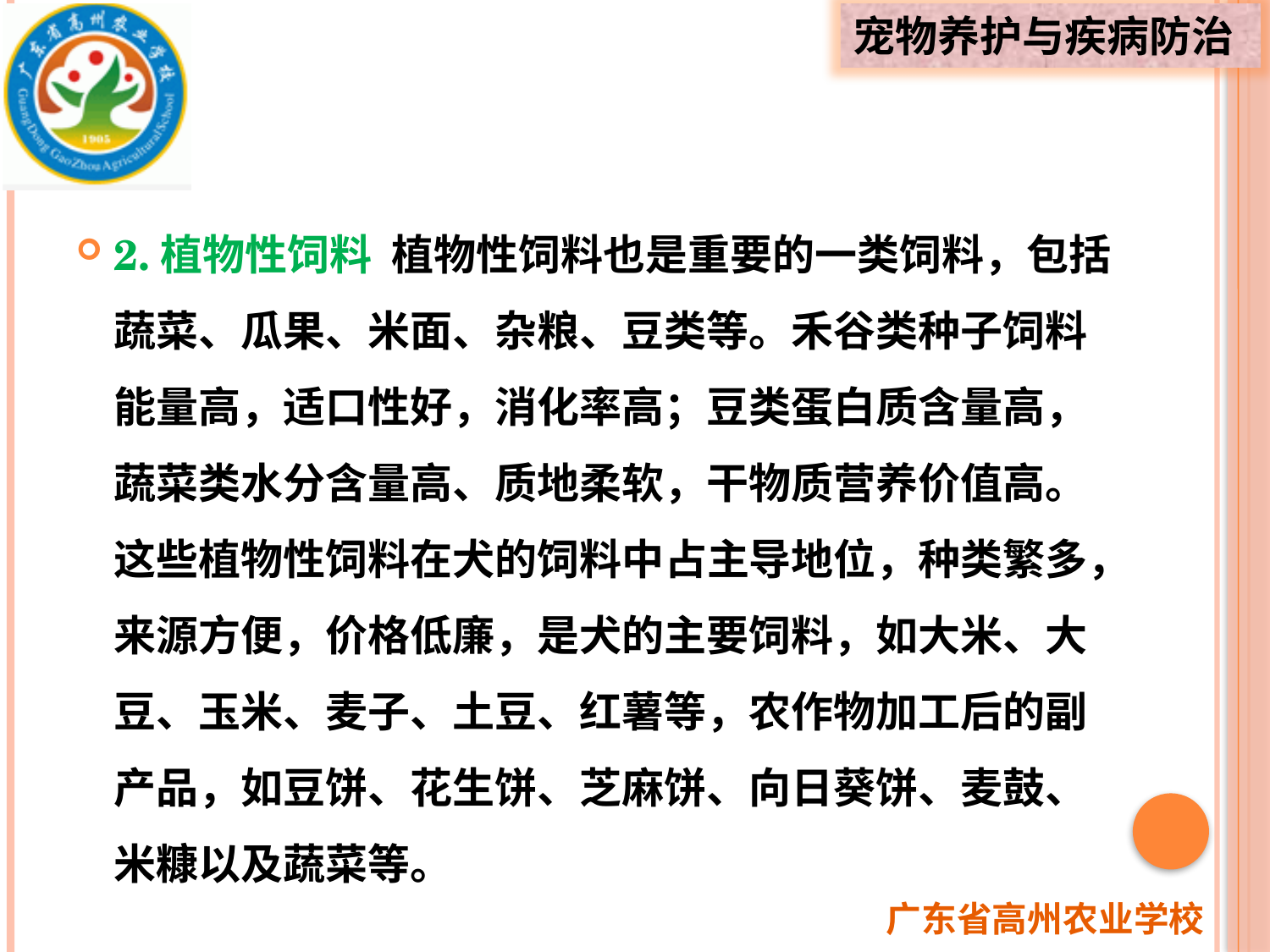

2.植物性饲料  植物性饲料也是重要的一类饲料，包括蔬菜、瓜果、米面、杂粮、豆类等。禾谷类种子饲料能量高，适口性好，消化率高；豆类蛋白质含量高，蔬菜类水分含量高、质地柔软，干物质营养价值高。这些植物性饲料在犬的饲料中占主导地位，种类繁多，来源方便，价格低廉，是犬的主要饲料，如大米、大豆、玉米、麦子、土豆、红薯等，农作物加工后的副产品，如豆饼、花生饼、芝麻饼、向日葵饼、麦鼓、米糠以及蔬菜等。